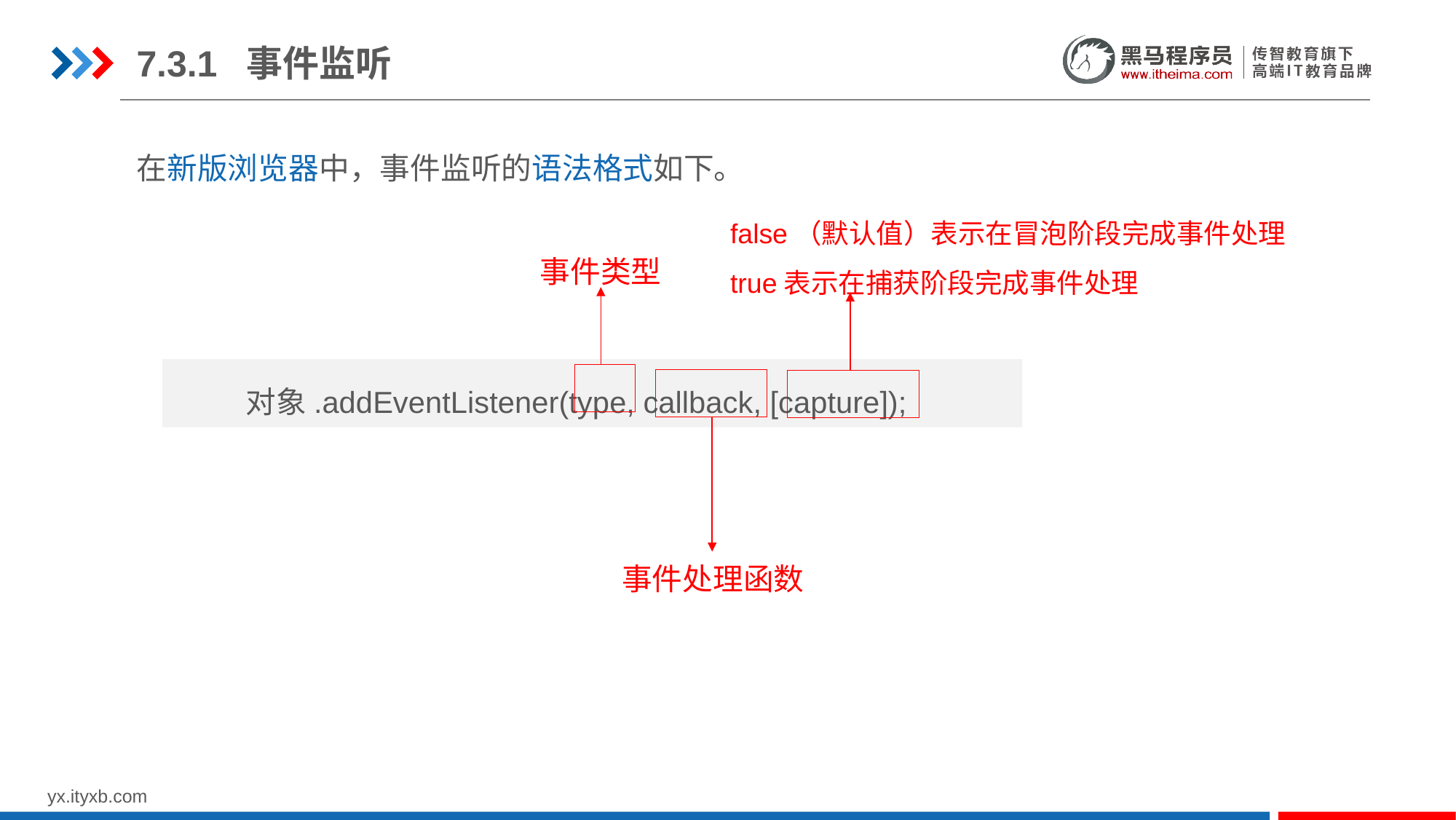

7.3.1  事件监听
在新版浏览器中，事件监听的语法格式如下。
false（默认值）表示在冒泡阶段完成事件处理
true表示在捕获阶段完成事件处理
事件类型
对象.addEventListener(type, callback, [capture]);

事件处理函数